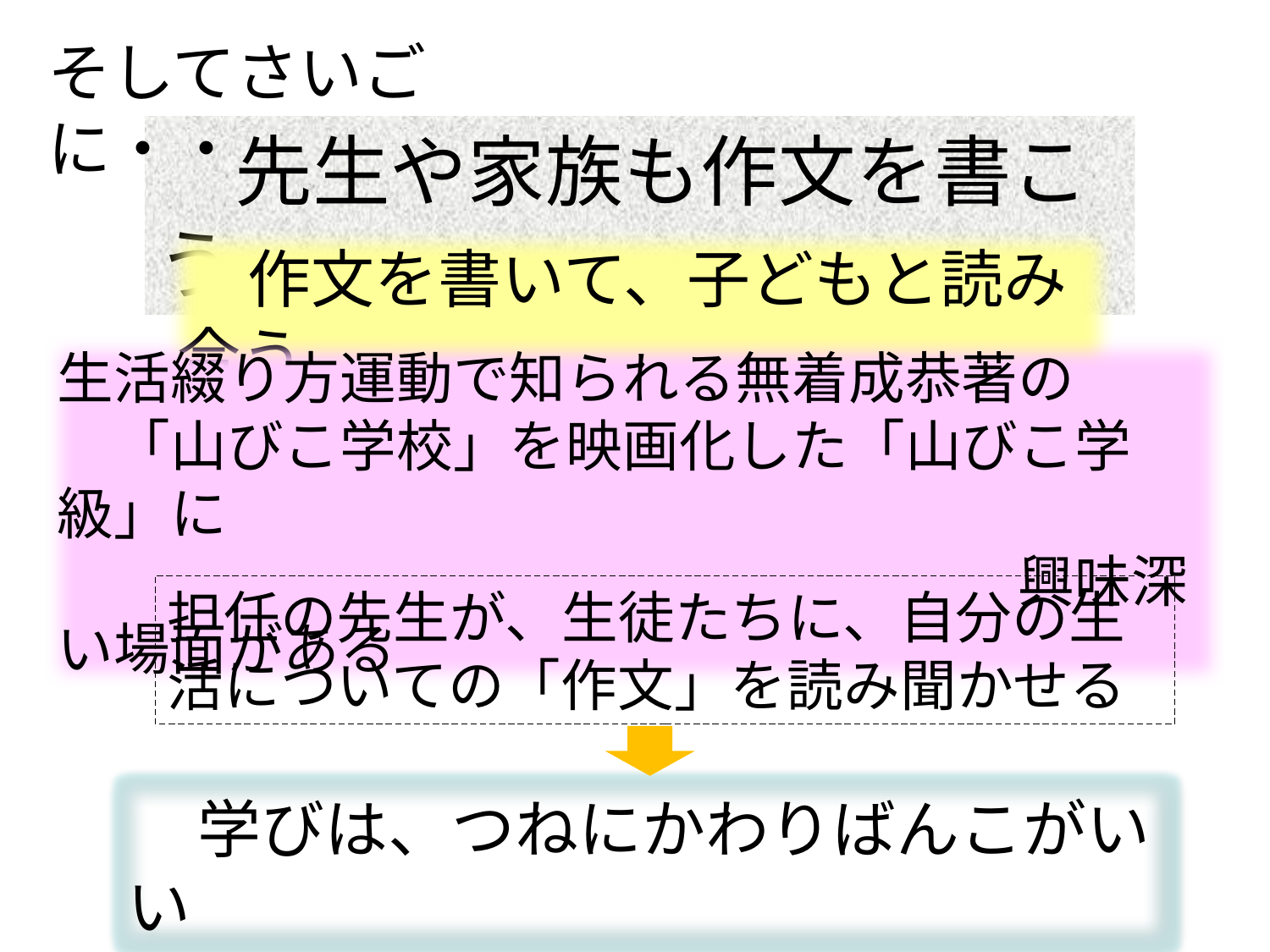

そしてさいごに・・
　先生や家族も作文を書こう
　作文を書いて、子どもと読み合う
生活綴り方運動で知られる無着成恭著の
　「山びこ学校」を映画化した「山びこ学級」に
　　　　　　　　　　　　　　　　　興味深い場面がある
担任の先生が、生徒たちに、自分の生活についての「作文」を読み聞かせる

　学びは、つねにかわりばんこがいい